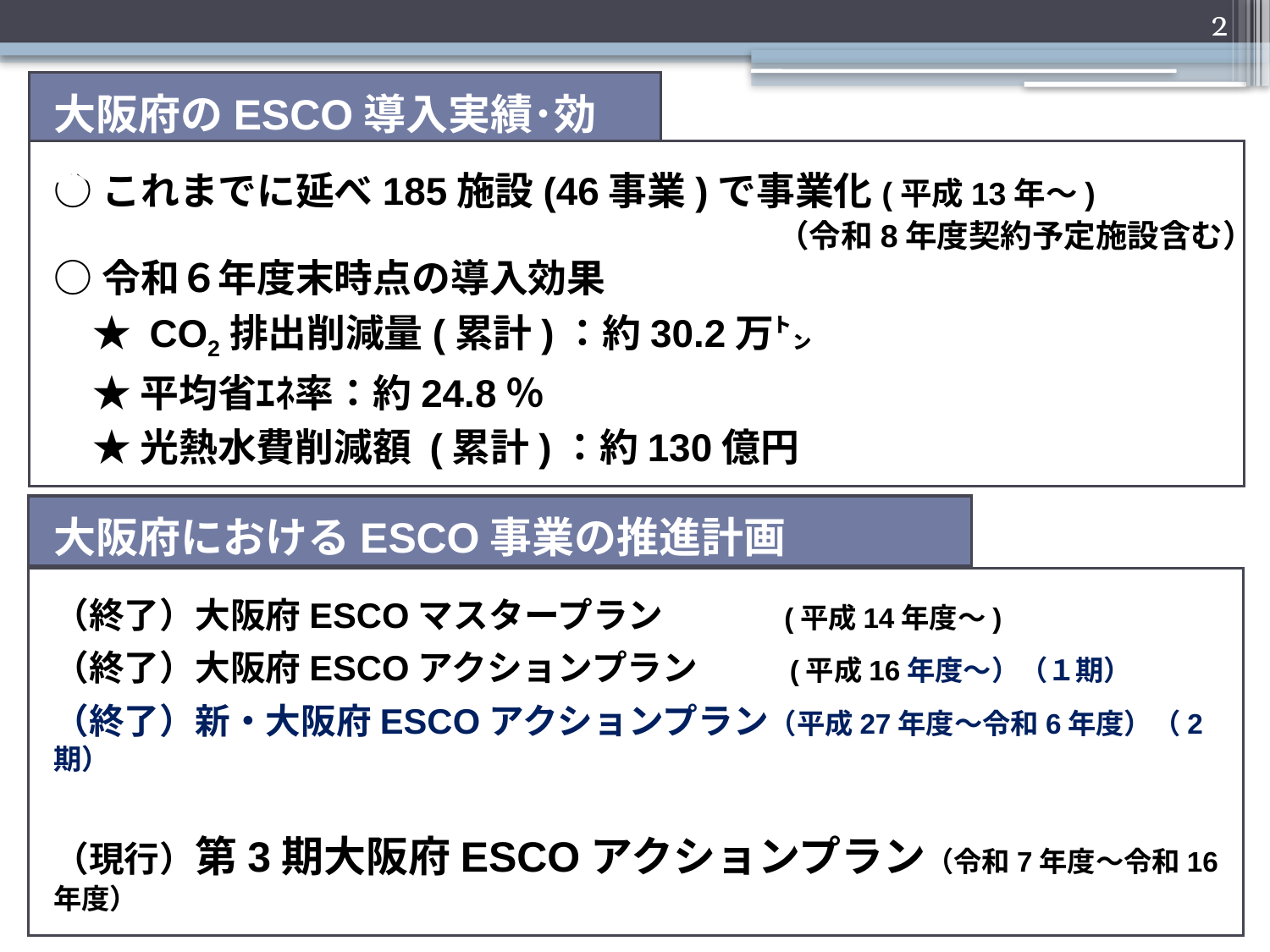

2
大阪府のESCO導入実績･効果

○これまでに延べ185施設(46事業)で事業化(平成13年～)

○令和６年度末時点の導入効果
　★ CO2排出削減量(累計)：約30.2万㌧
　★ 平均省ｴﾈ率：約24.8％
　★ 光熱水費削減額 (累計)：約130億円
（令和8年度契約予定施設含む）
大阪府におけるESCO事業の推進計画
（終了）大阪府ESCOマスタープラン　　　 (平成14年度～)
（終了）大阪府ESCOアクションプラン 　　 (平成16年度～）（１期）
（終了）新・大阪府ESCOアクションプラン（平成27年度～令和6年度）（2期）

（現行）第3期大阪府ESCOアクションプラン（令和7年度～令和16年度）